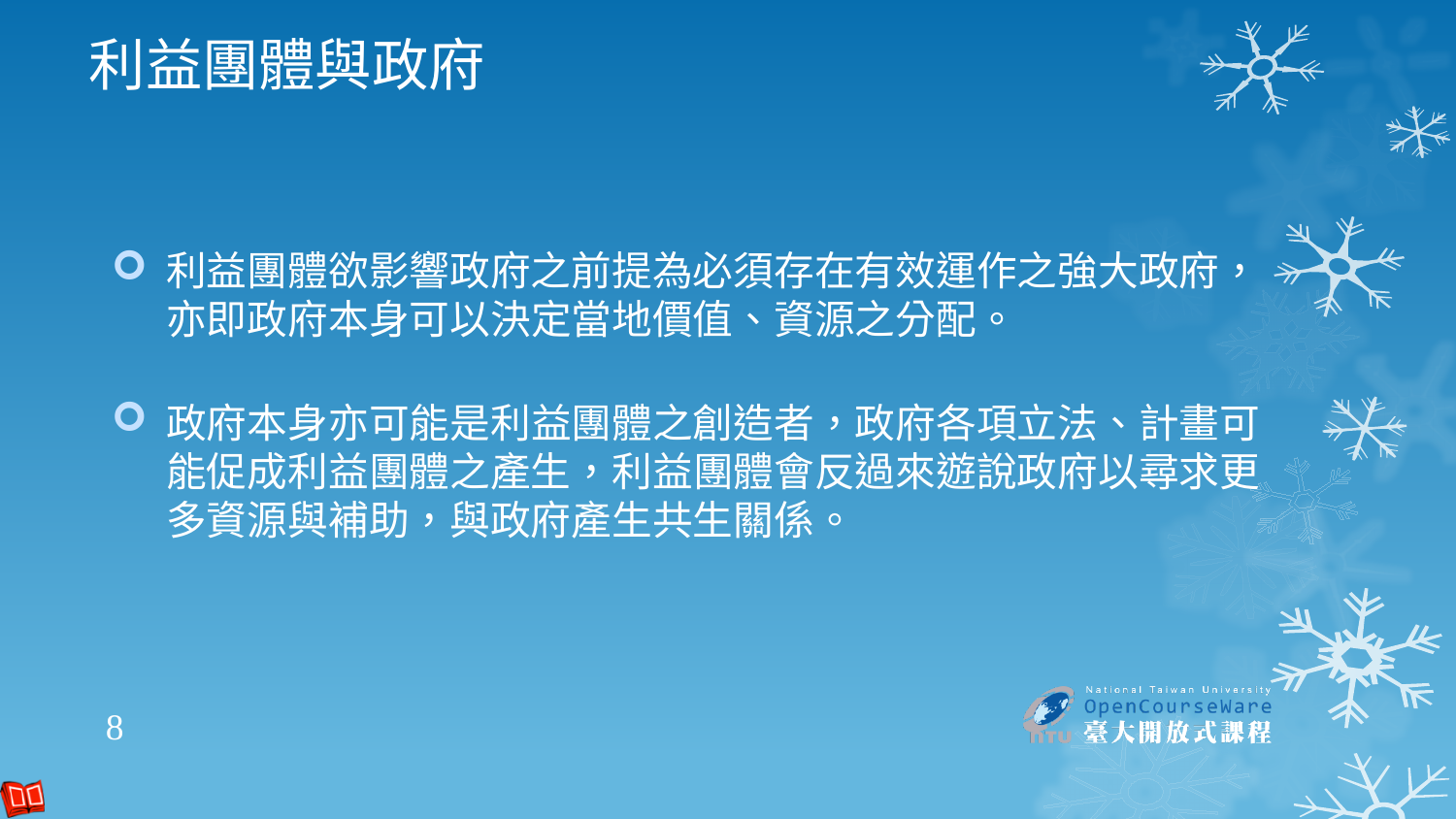

# 利益團體與政府

利益團體欲影響政府之前提為必須存在有效運作之強大政府，亦即政府本身可以決定當地價值、資源之分配。

政府本身亦可能是利益團體之創造者，政府各項立法、計畫可能促成利益團體之產生，利益團體會反過來遊說政府以尋求更多資源與補助，與政府產生共生關係。

8